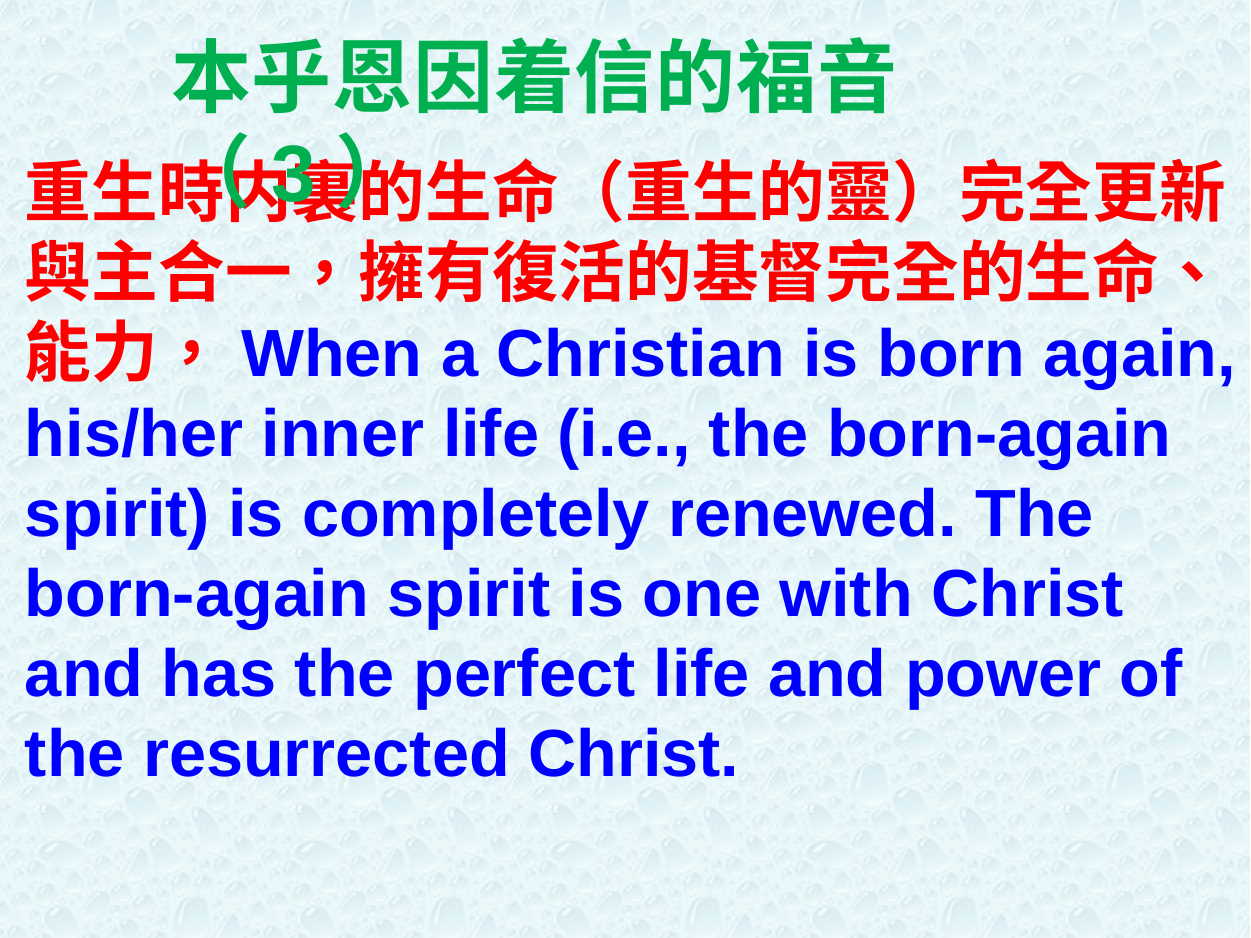

本乎恩因着信的福音（3）
重生時内裏的生命（重生的靈）完全更新，與主合一，擁有復活的基督完全的生命、能力，When a Christian is born again, his/her inner life (i.e., the born-again spirit) is completely renewed. The born-again spirit is one with Christ and has the perfect life and power of the resurrected Christ.